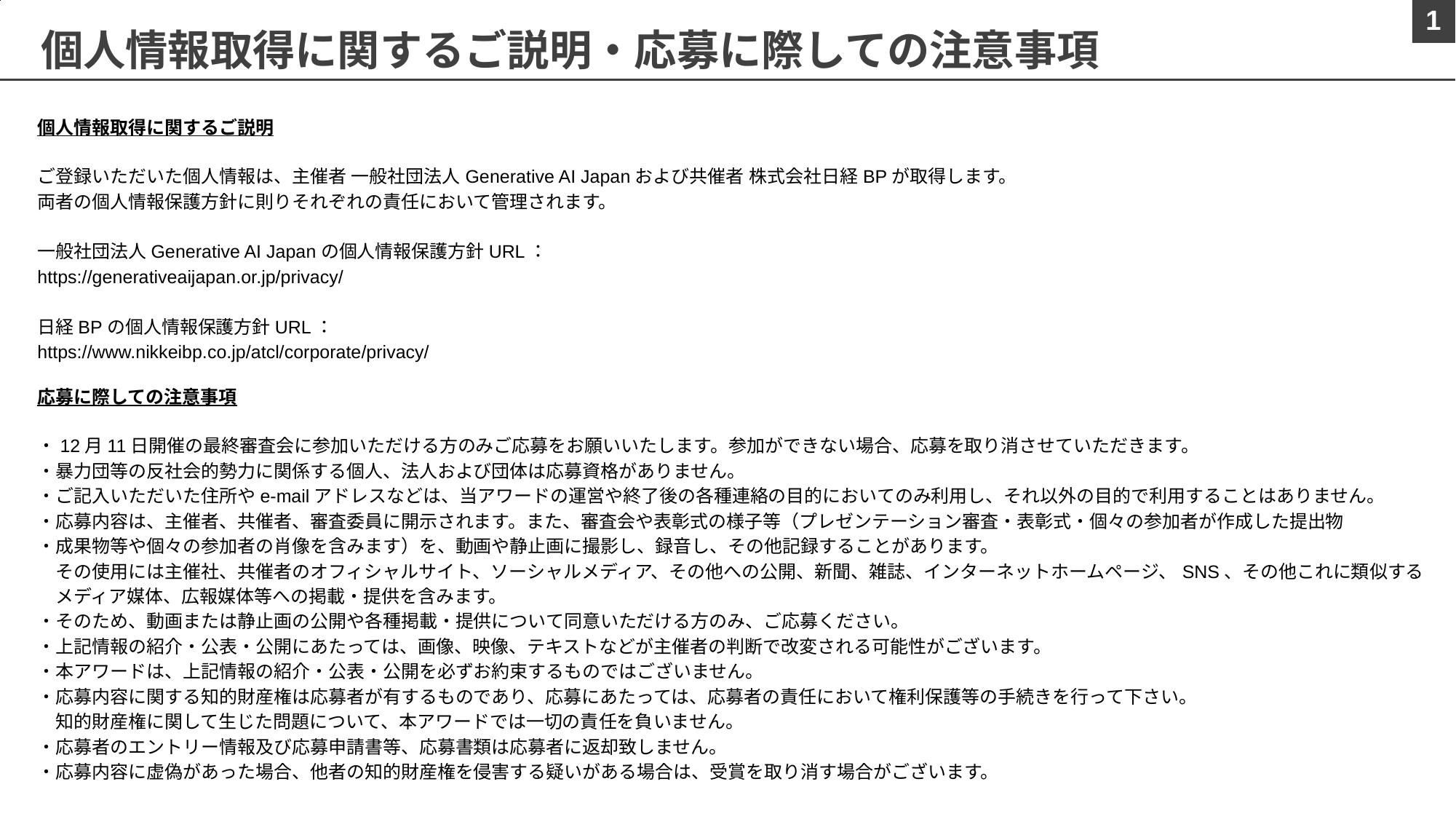

# 個人情報取得に関するご説明・応募に際しての注意事項
個人情報取得に関するご説明

ご登録いただいた個人情報は、主催者 一般社団法人Generative AI Japanおよび共催者 株式会社日経BPが取得します。
両者の個人情報保護方針に則りそれぞれの責任において管理されます。

一般社団法人Generative AI Japanの個人情報保護方針URL：
https://generativeaijapan.or.jp/privacy/

日経BPの個人情報保護方針URL：
https://www.nikkeibp.co.jp/atcl/corporate/privacy/

応募に際しての注意事項

・12月11日開催の最終審査会に参加いただける方のみご応募をお願いいたします。参加ができない場合、応募を取り消させていただきます。
・暴力団等の反社会的勢力に関係する個人、法人および団体は応募資格がありません。
・ご記入いただいた住所やe-mailアドレスなどは、当アワードの運営や終了後の各種連絡の目的においてのみ利用し、それ以外の目的で利用することはありません。
・応募内容は、主催者、共催者、審査委員に開示されます。また、審査会や表彰式の様子等（プレゼンテーション審査・表彰式・個々の参加者が作成した提出物
・成果物等や個々の参加者の肖像を含みます）を、動画や静止画に撮影し、録音し、その他記録することがあります。
　その使用には主催社、共催者のオフィシャルサイト、ソーシャルメディア、その他への公開、新聞、雑誌、インターネットホームページ、SNS、その他これに類似する
　メディア媒体、広報媒体等への掲載・提供を含みます。
・そのため、動画または静止画の公開や各種掲載・提供について同意いただける方のみ、ご応募ください。
・上記情報の紹介・公表・公開にあたっては、画像、映像、テキストなどが主催者の判断で改変される可能性がございます。
・本アワードは、上記情報の紹介・公表・公開を必ずお約束するものではございません。
・応募内容に関する知的財産権は応募者が有するものであり、応募にあたっては、応募者の責任において権利保護等の手続きを行って下さい。
　知的財産権に関して生じた問題について、本アワードでは一切の責任を負いません。
・応募者のエントリー情報及び応募申請書等、応募書類は応募者に返却致しません。
・応募内容に虚偽があった場合、他者の知的財産権を侵害する疑いがある場合は、受賞を取り消す場合がございます。